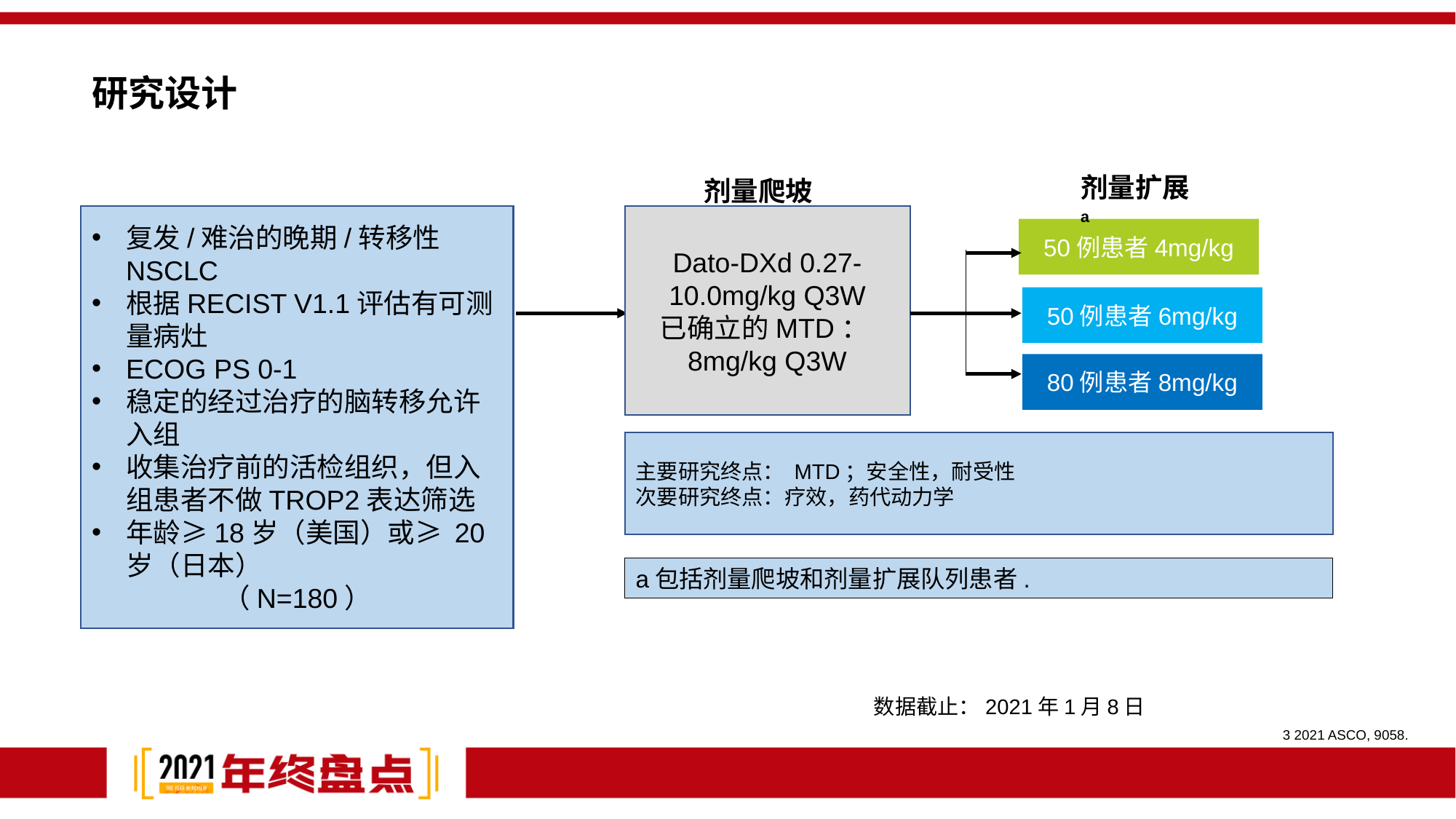

研究设计
剂量扩展a
剂量爬坡
复发/难治的晚期/转移性NSCLC
根据RECIST V1.1评估有可测量病灶
ECOG PS 0-1
稳定的经过治疗的脑转移允许入组
收集治疗前的活检组织，但入组患者不做TROP2表达筛选
年龄≥18岁（美国）或≥ 20岁（日本）
（N=180）
Dato-DXd 0.27-10.0mg/kg Q3W
已确立的MTD：8mg/kg Q3W
50例患者4mg/kg
50例患者6mg/kg
80例患者8mg/kg
主要研究终点： MTD；安全性，耐受性
次要研究终点：疗效，药代动力学
a包括剂量爬坡和剂量扩展队列患者.
数据截止：2021年1月8日
3 2021 ASCO, 9058.